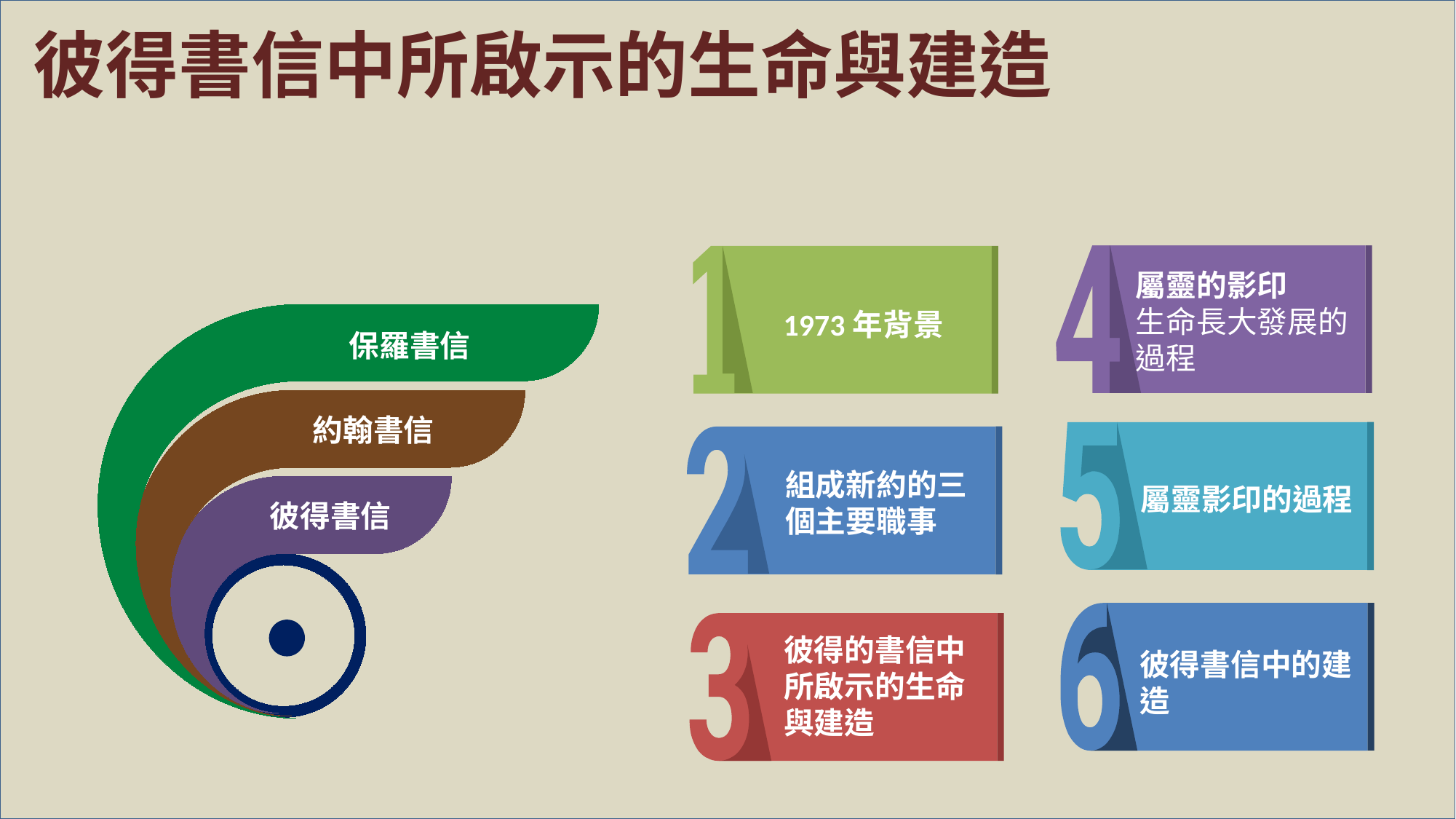

彼得書信中所啟示的生命與建造

屬靈的影印
生命長大發展的過程

1973年背景

保羅書信

約翰書信

屬靈影印的過程

組成新約的三個主要職事

彼得書信

彼得書信中的建造

彼得的書信中所啟示的生命與建造